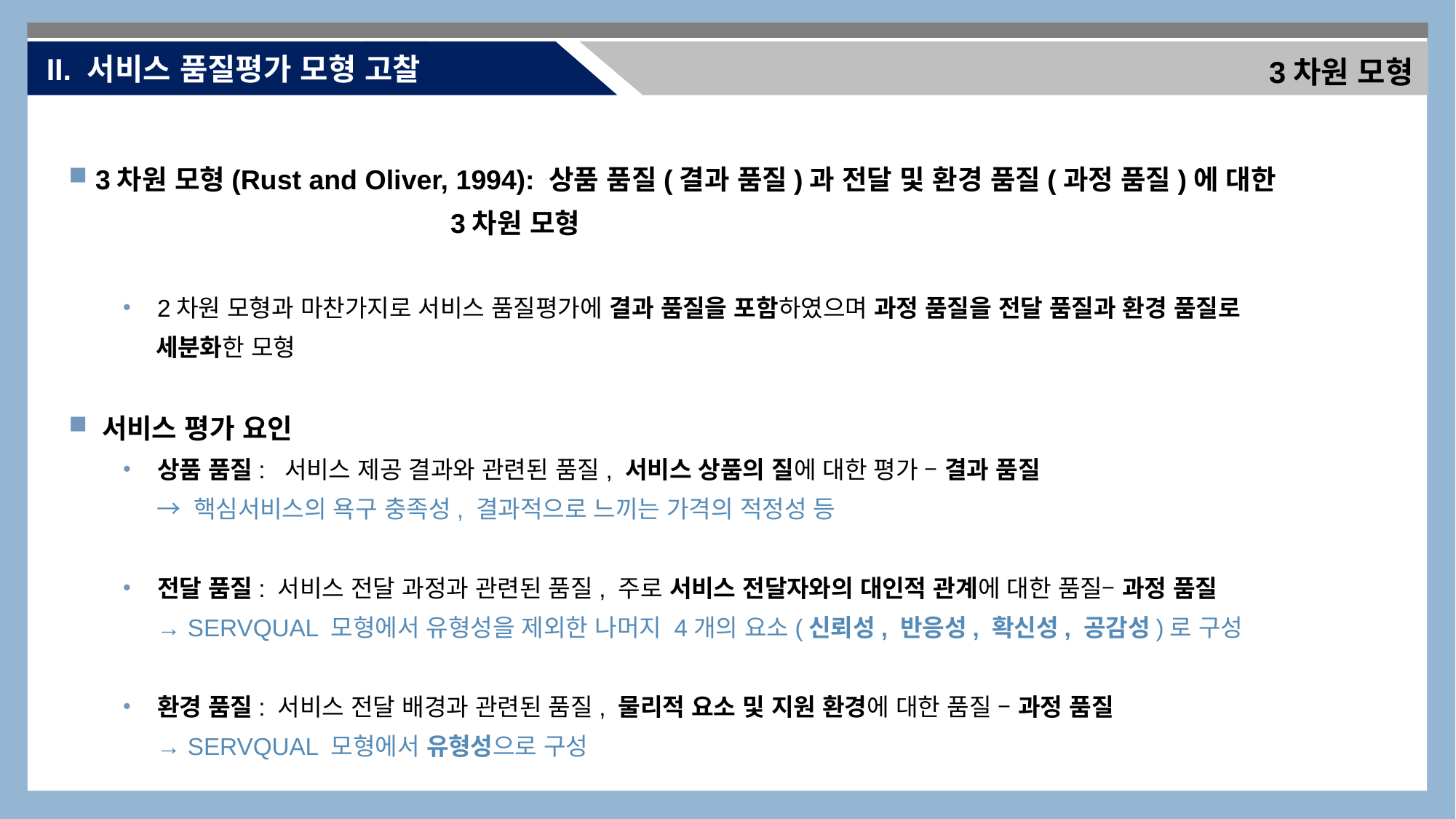

II. 서비스 품질평가 모형 고찰

3차원 모형
 3차원 모형(Rust and Oliver, 1994): 상품 품질(결과 품질)과 전달 및 환경 품질(과정 품질)에 대한
                                                  3차원 모형

2차원 모형과 마찬가지로 서비스 품질평가에 결과 품질을 포함하였으며 과정 품질을 전달 품질과 환경 품질로
    세분화한 모형

 서비스 평가 요인
상품 품질:  서비스 제공 결과와 관련된 품질, 서비스 상품의 질에 대한 평가 – 결과 품질
     → 핵심서비스의 욕구 충족성, 결과적으로 느끼는 가격의 적정성 등

전달 품질: 서비스 전달 과정과 관련된 품질, 주로 서비스 전달자와의 대인적 관계에 대한 품질– 과정 품질
     → SERVQUAL 모형에서 유형성을 제외한 나머지 4개의 요소(신뢰성, 반응성, 확신성, 공감성)로 구성

환경 품질: 서비스 전달 배경과 관련된 품질, 물리적 요소 및 지원 환경에 대한 품질 – 과정 품질
     → SERVQUAL 모형에서 유형성으로 구성